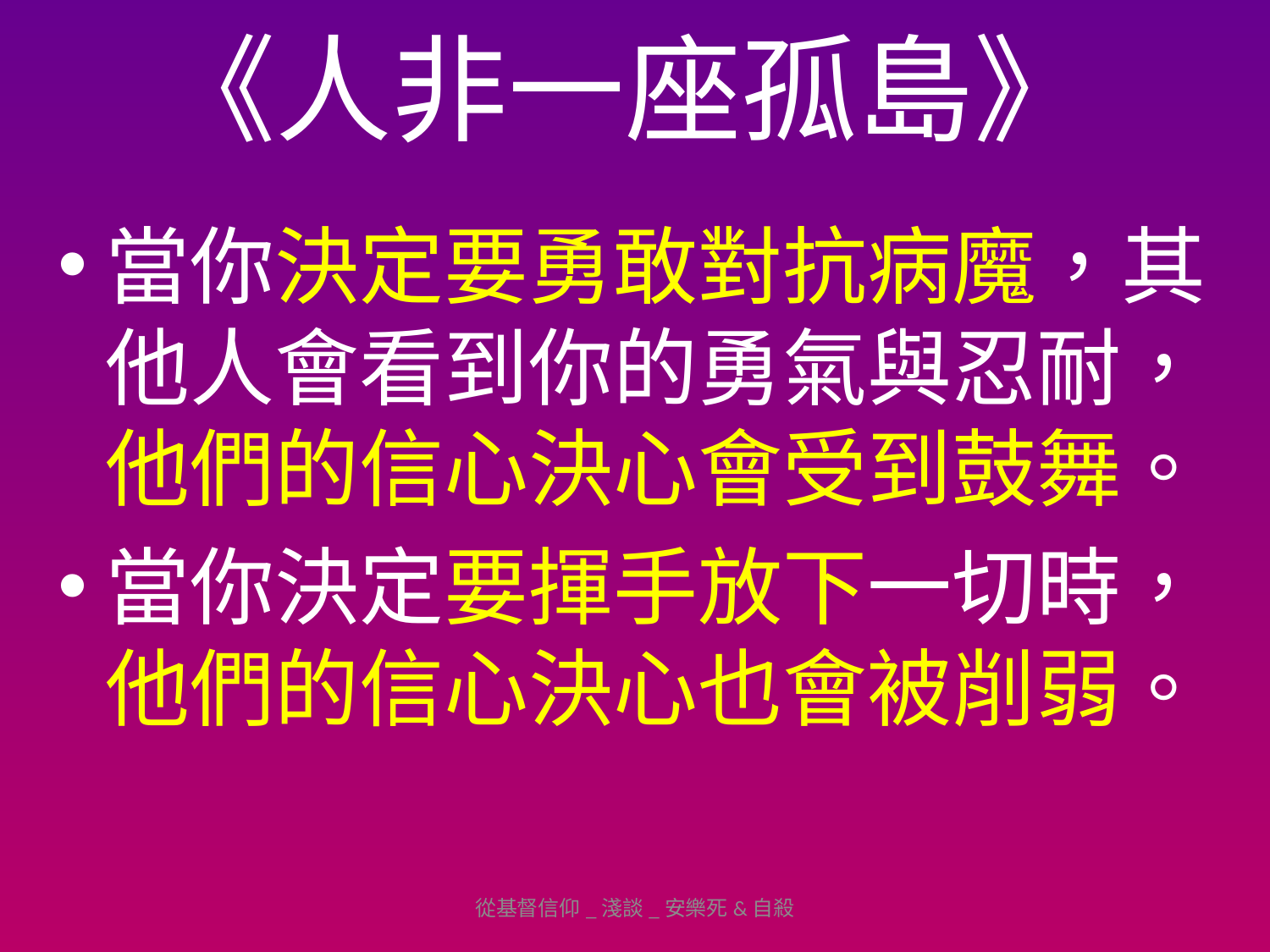

# 《人非一座孤島》
當你決定要勇敢對抗病魔，其他人會看到你的勇氣與忍耐，他們的信心決心會受到鼓舞。
當你決定要揮手放下一切時，他們的信心決心也會被削弱。
從基督信仰_淺談_安樂死&自殺